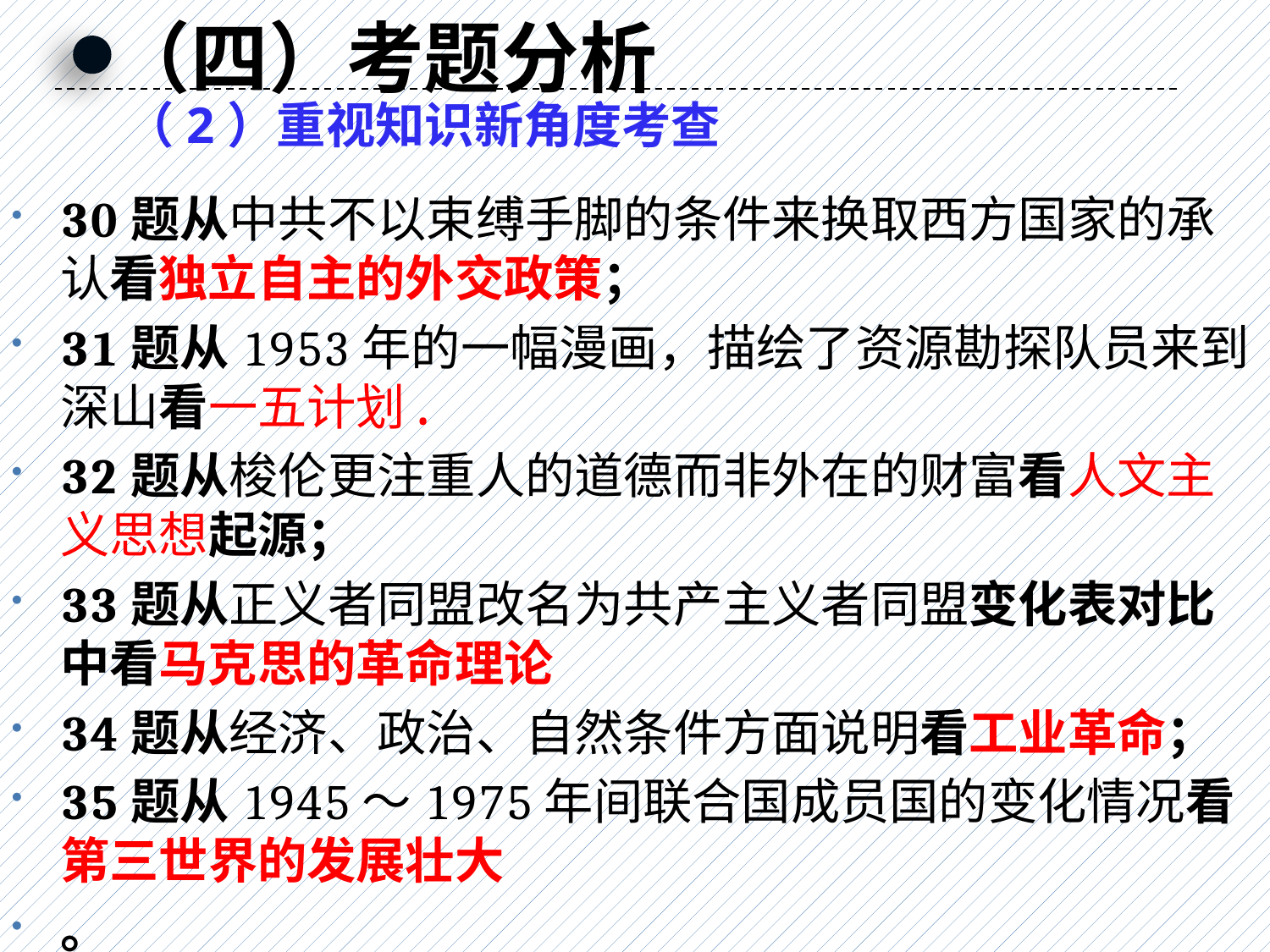

（四）考题分析

（2）重视知识新角度考查
30题从中共不以束缚手脚的条件来换取西方国家的承认看独立自主的外交政策；
31题从1953年的一幅漫画，描绘了资源勘探队员来到深山看一五计划.
32题从梭伦更注重人的道德而非外在的财富看人文主义思想起源；
33题从正义者同盟改名为共产主义者同盟变化表对比中看马克思的革命理论
34题从经济、政治、自然条件方面说明看工业革命；
35题从1945～1975年间联合国成员国的变化情况看第三世界的发展壮大
。